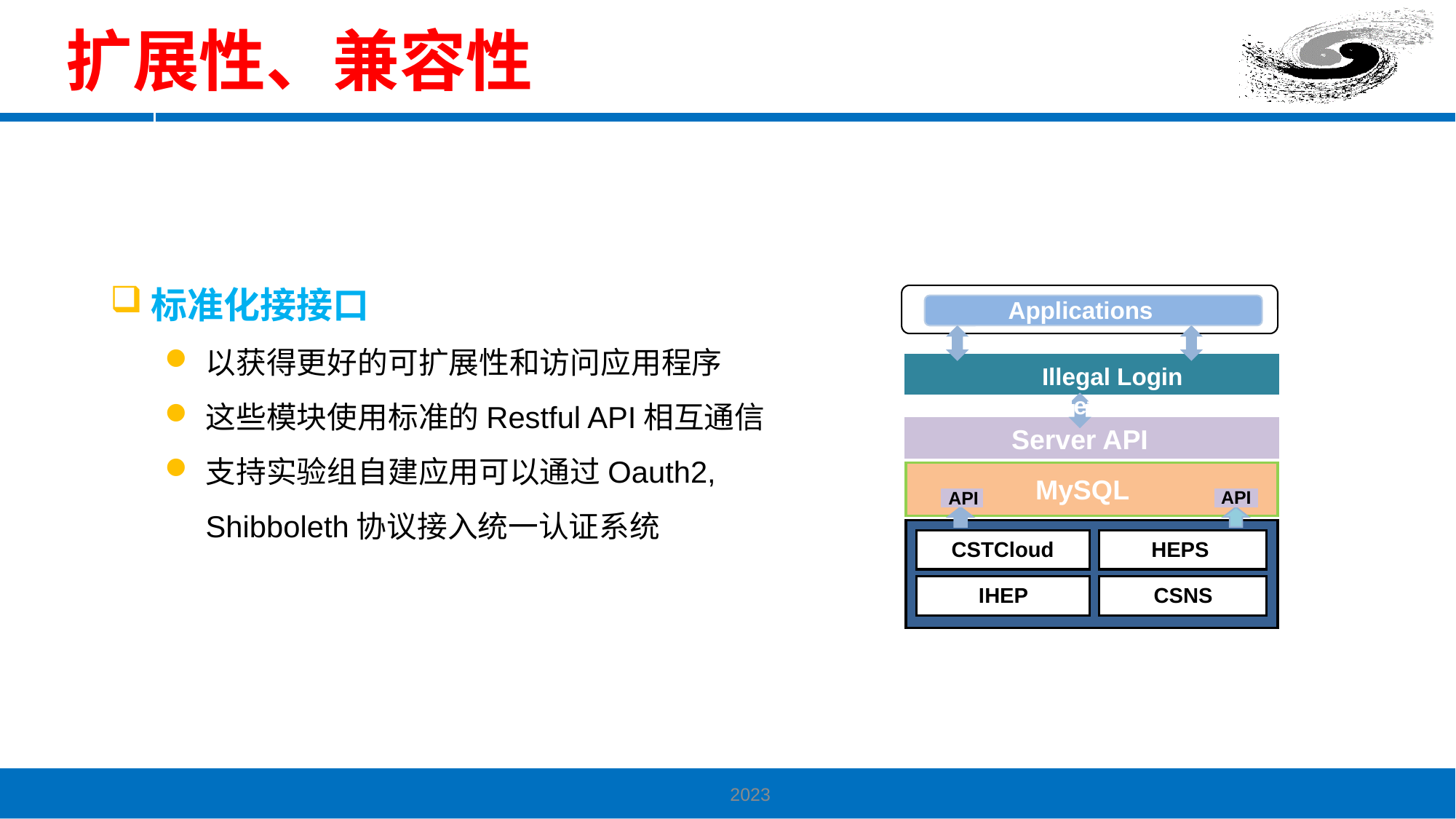

# 扩展性、兼容性
标准化接接口
以获得更好的可扩展性和访问应用程序
这些模块使用标准的Restful API相互通信
支持实验组自建应用可以通过Oauth2, Shibboleth协议接入统一认证系统

Applications

Illegal Login detection

Server API

MySQL
API
API

CSTCloud
HEPS

IHEP
CSNS

2023
15